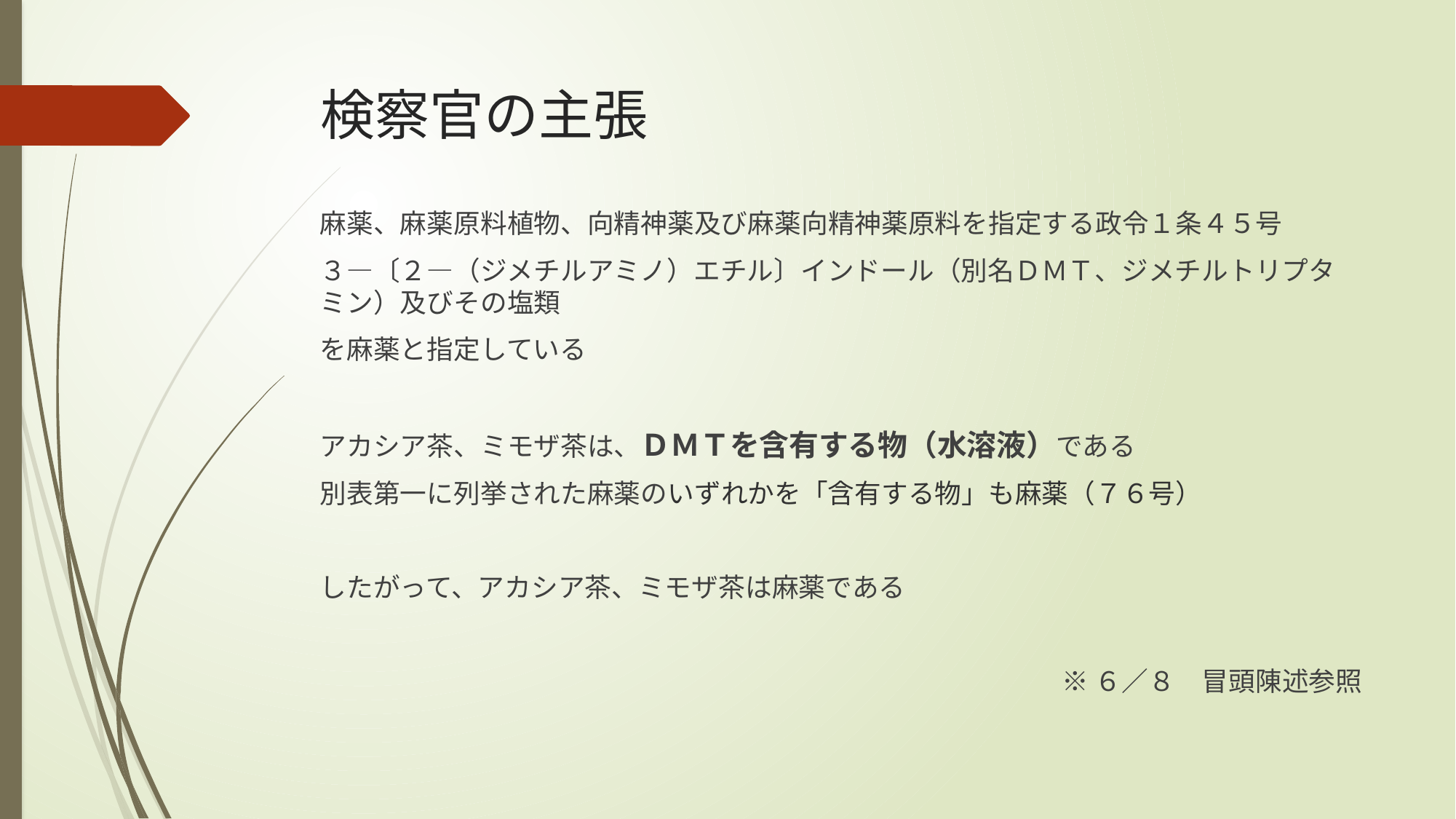

# 検察官の主張
麻薬、麻薬原料植物、向精神薬及び麻薬向精神薬原料を指定する政令１条４５号
３―〔２―（ジメチルアミノ）エチル〕インドール（別名ＤＭＴ、ジメチルトリプタミン）及びその塩類
を麻薬と指定している

アカシア茶、ミモザ茶は、ＤＭＴを含有する物（水溶液）である
別表第一に列挙された麻薬のいずれかを「含有する物」も麻薬（７６号）

したがって、アカシア茶、ミモザ茶は麻薬である

※６／８　冒頭陳述参照